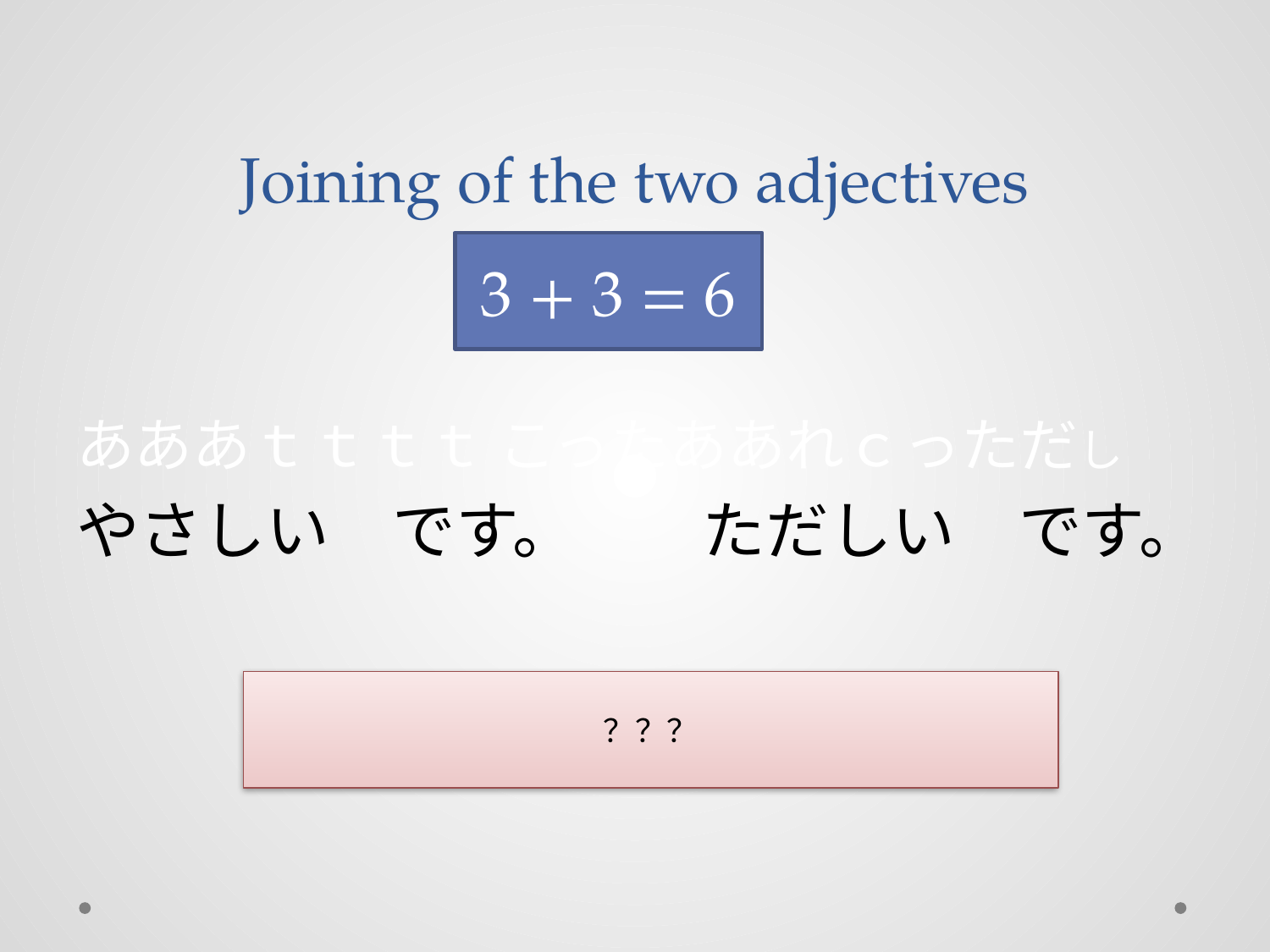

# Joining of the two adjectives
3 + 3 = 6
あああｔｔｔｔ こったああれｃっただし
やさしい　です。　　ただしい　です。

　　　やさしくてただしいです。

？？？